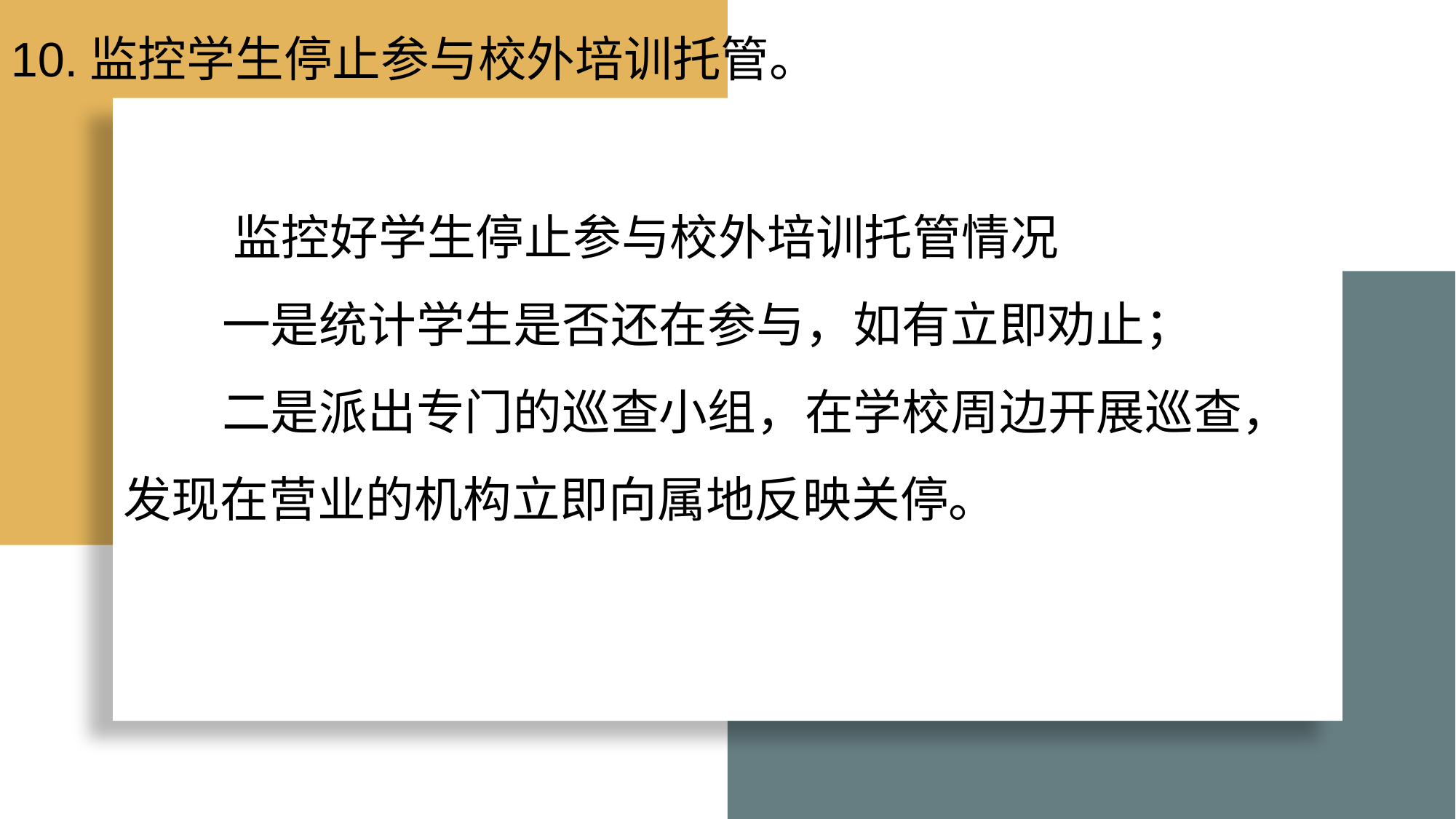

10.监控学生停止参与校外培训托管。

         监控好学生停止参与校外培训托管情况
        一是统计学生是否还在参与，如有立即劝止；
        二是派出专门的巡查小组，在学校周边开展巡查，发现在营业的机构立即向属地反映关停。